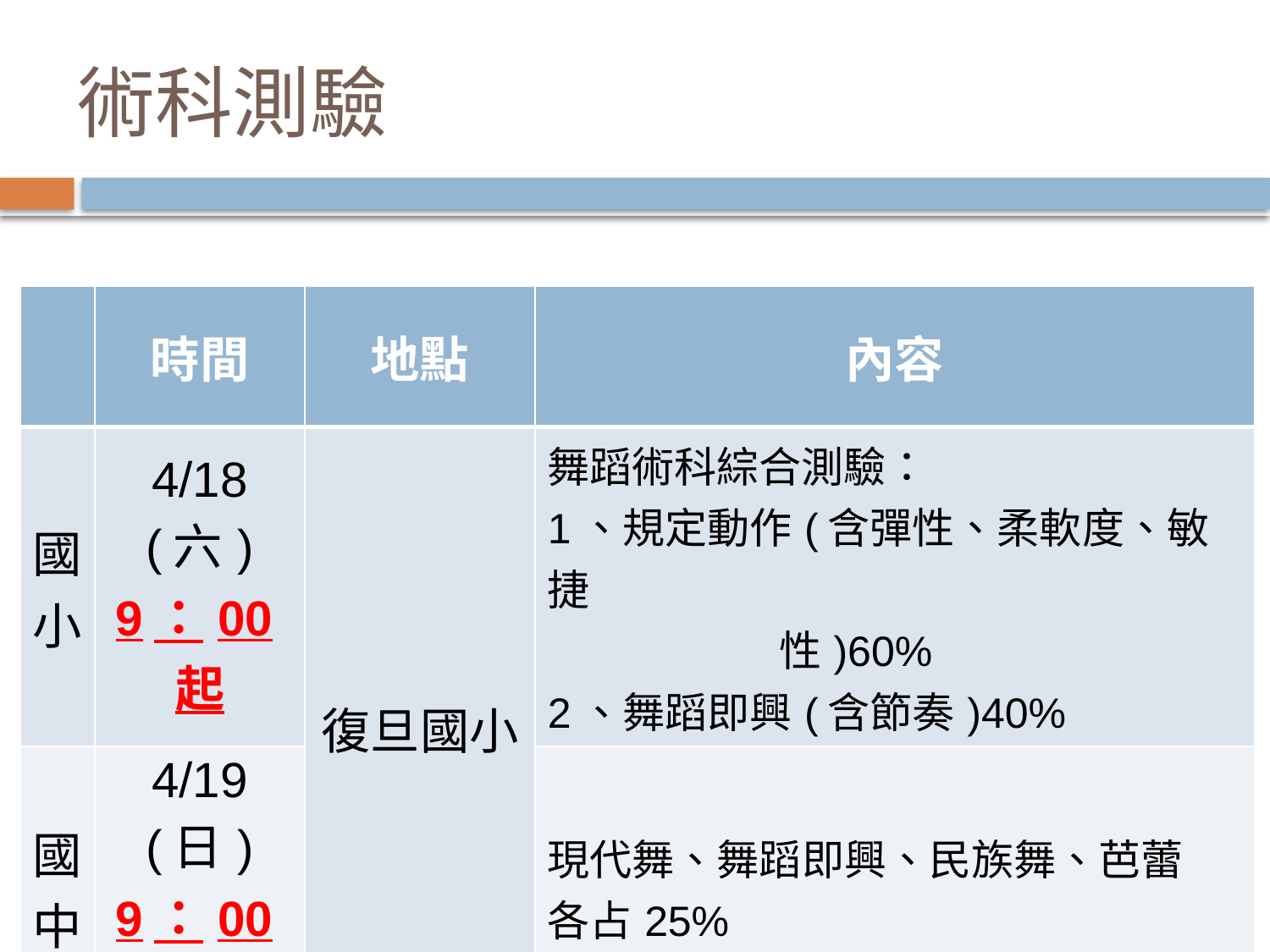

# 術科測驗
|  | 時間 | 地點 | 內容 |
| --- | --- | --- | --- |
| 國小 | 4/18(六) 9：00起 | 復旦國小 | 舞蹈術科綜合測驗： 1、規定動作(含彈性、柔軟度、敏捷 性)60% 2、舞蹈即興(含節奏)40% |
| 國中 | 4/19(日) 9：00起 |  | 現代舞、舞蹈即興、民族舞、芭蕾 各占25% |